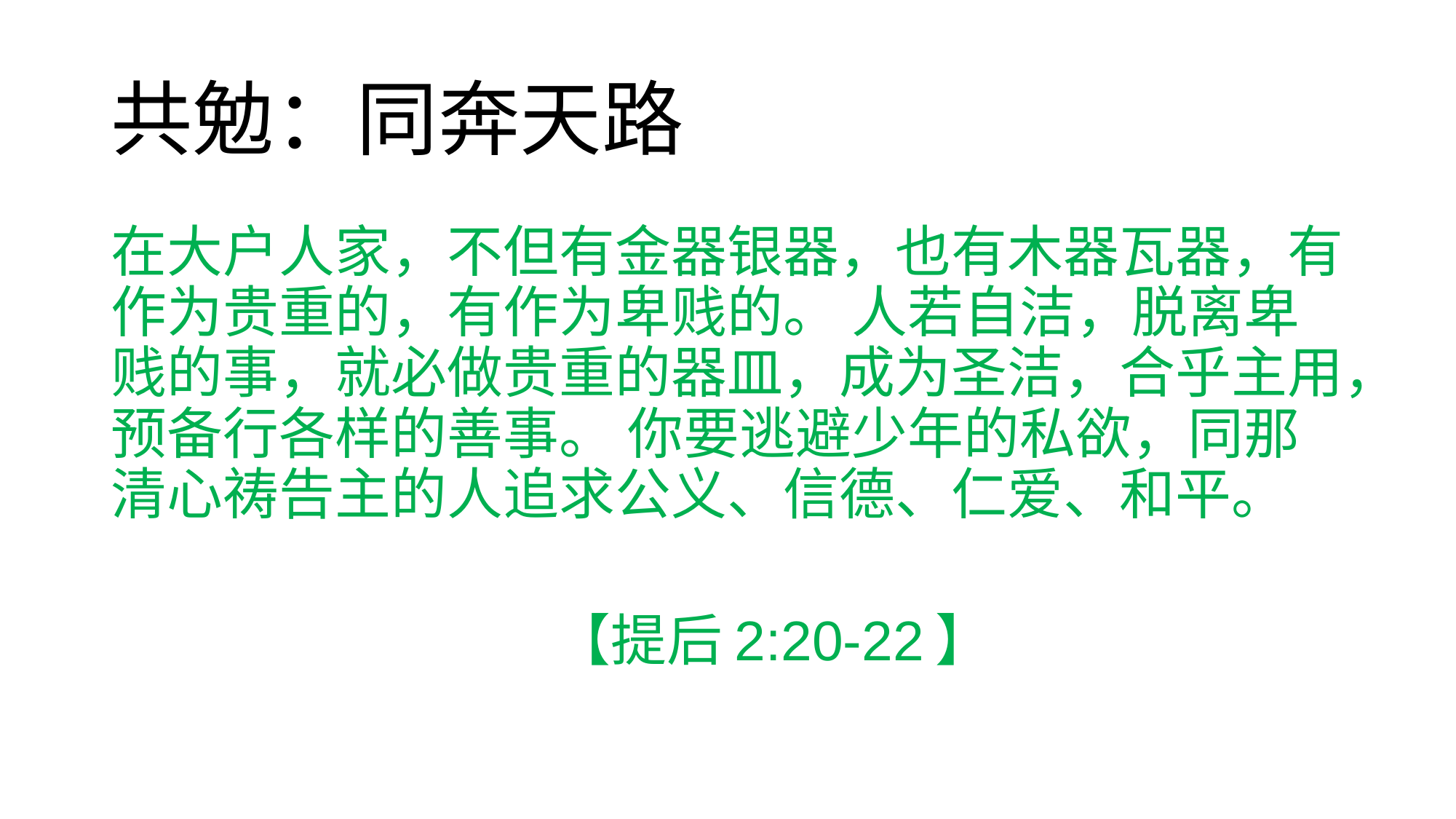

# 共勉：同奔天路
在大户人家，不但有金器银器，也有木器瓦器，有作为贵重的，有作为卑贱的。 人若自洁，脱离卑贱的事，就必做贵重的器皿，成为圣洁，合乎主用，预备行各样的善事。 你要逃避少年的私欲，同那清心祷告主的人追求公义、信德、仁爱、和平。

						【提后2:20-22】